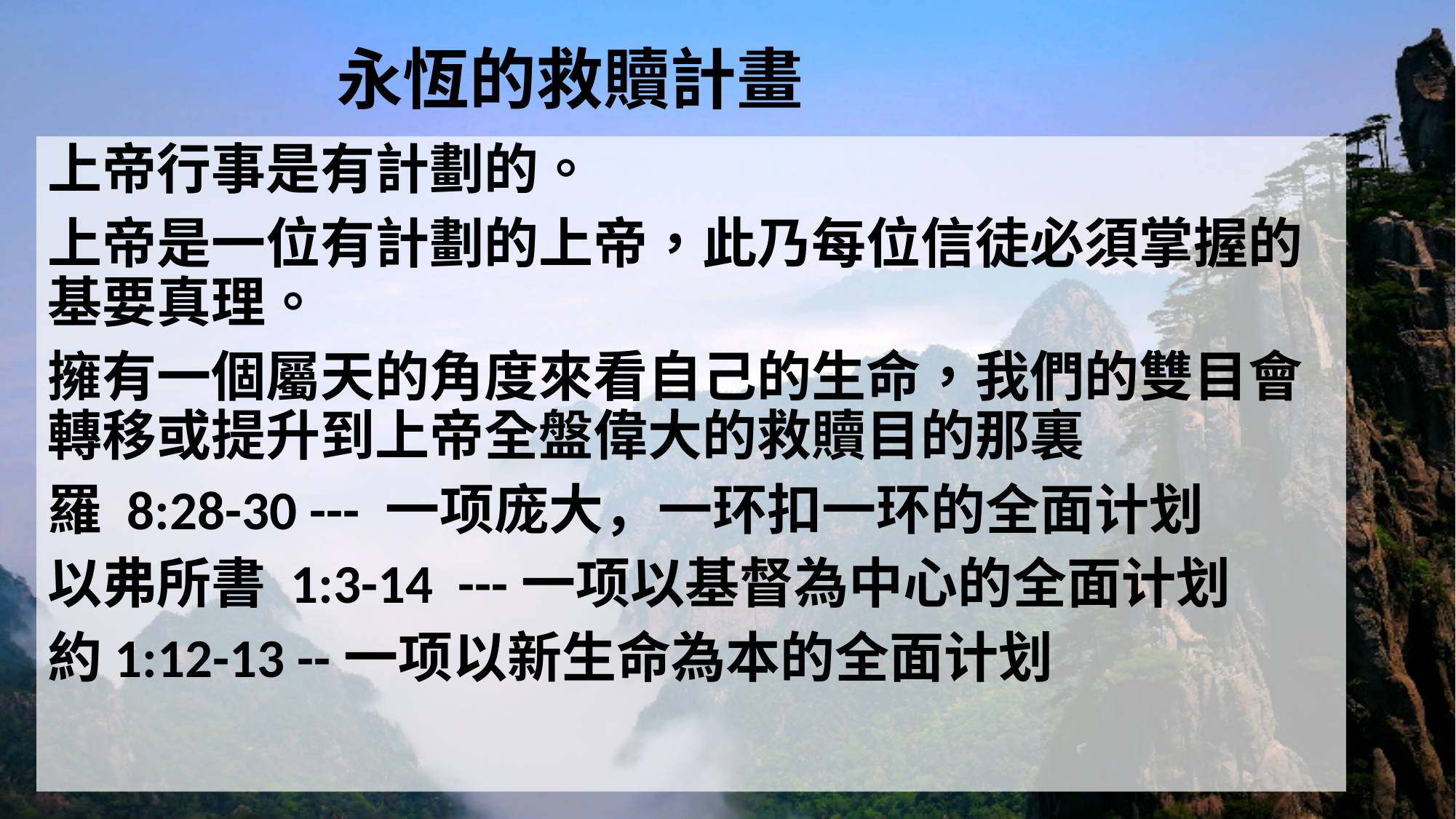

# 永恆的救贖計畫
上帝行事是有計劃的。
上帝是一位有計劃的上帝，此乃每位信徒必須掌握的基要真理。
擁有一個屬天的角度來看自己的生命，我們的雙目會轉移或提升到上帝全盤偉大的救贖目的那裏
羅 8:28-30 --- 一项庞大，一环扣一环的全面计划
以弗所書 1:3-14  ---一项以基督為中心的全面计划
約1:12-13 --一项以新生命為本的全面计划